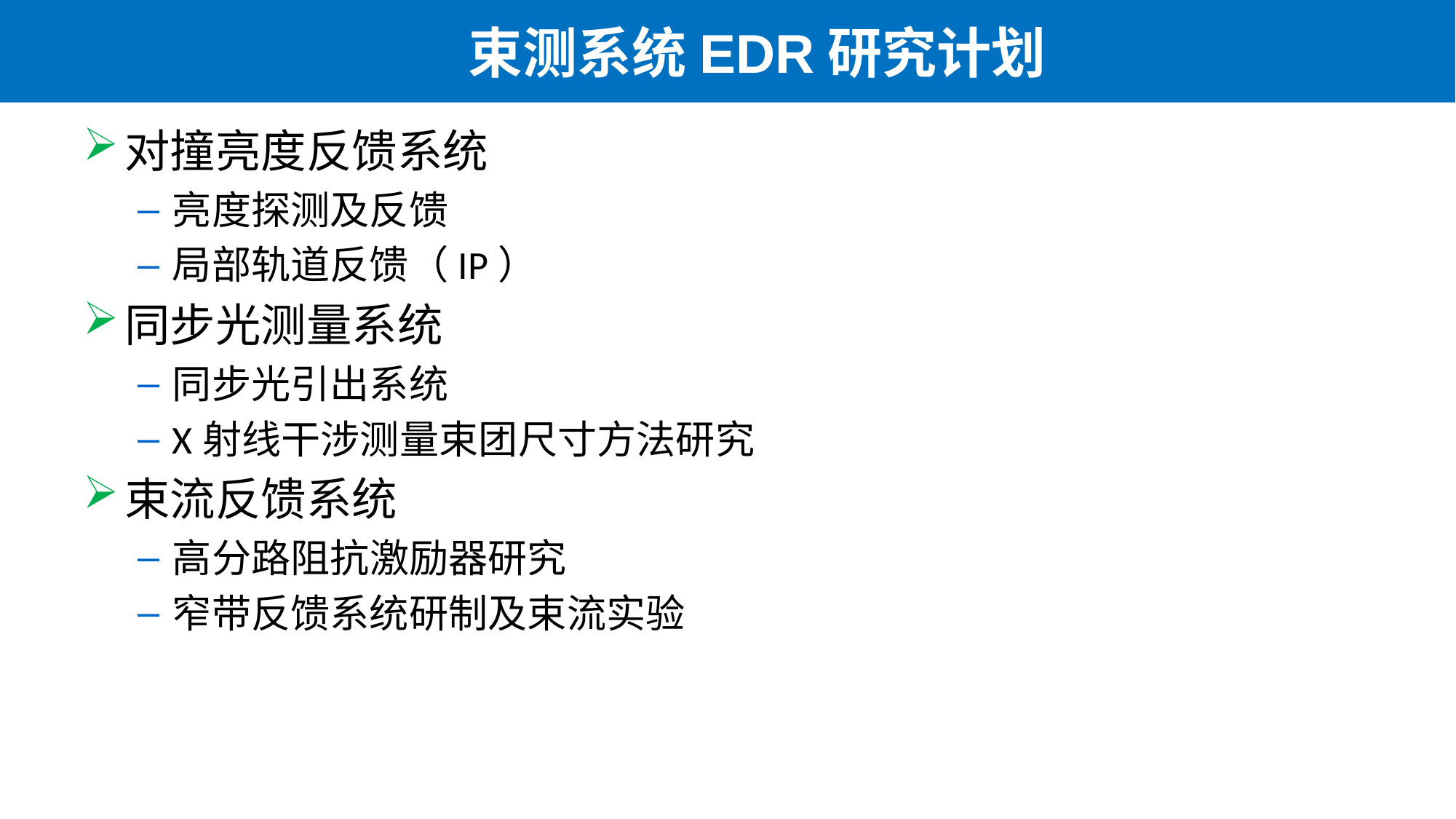

# 束测系统EDR研究计划
对撞亮度反馈系统
亮度探测及反馈
局部轨道反馈（IP）
同步光测量系统
同步光引出系统
X射线干涉测量束团尺寸方法研究
束流反馈系统
高分路阻抗激励器研究
窄带反馈系统研制及束流实验